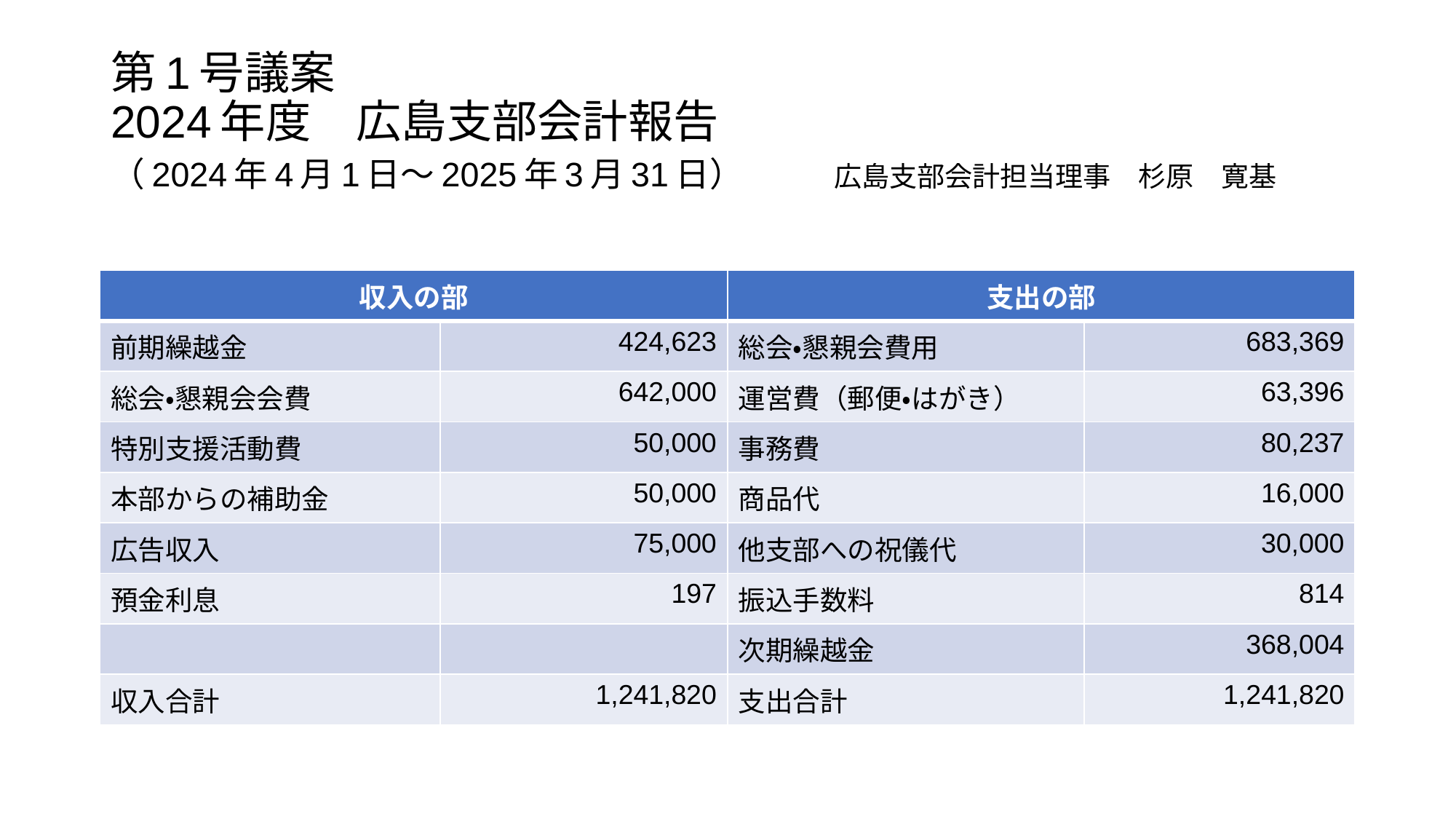

# 第1号議案 2024年度　広島支部会計報告 （2024年4月1日～2025年3月31日）　　広島支部会計担当理事　杉原　寛基
| 収入の部 |  | 支出の部 |  |
| --- | --- | --- | --- |
| 前期繰越金 | 424,623 | 総会・懇親会費用 | 683,369 |
| 総会・懇親会会費 | 642,000 | 運営費（郵便・はがき） | 63,396 |
| 特別支援活動費 | 50,000 | 事務費 | 80,237 |
| 本部からの補助金 | 50,000 | 商品代 | 16,000 |
| 広告収入 | 75,000 | 他支部への祝儀代 | 30,000 |
| 預金利息 | 197 | 振込手数料 | 814 |
|  |  | 次期繰越金 | 368,004 |
| 収入合計 | 1,241,820 | 支出合計 | 1,241,820 |